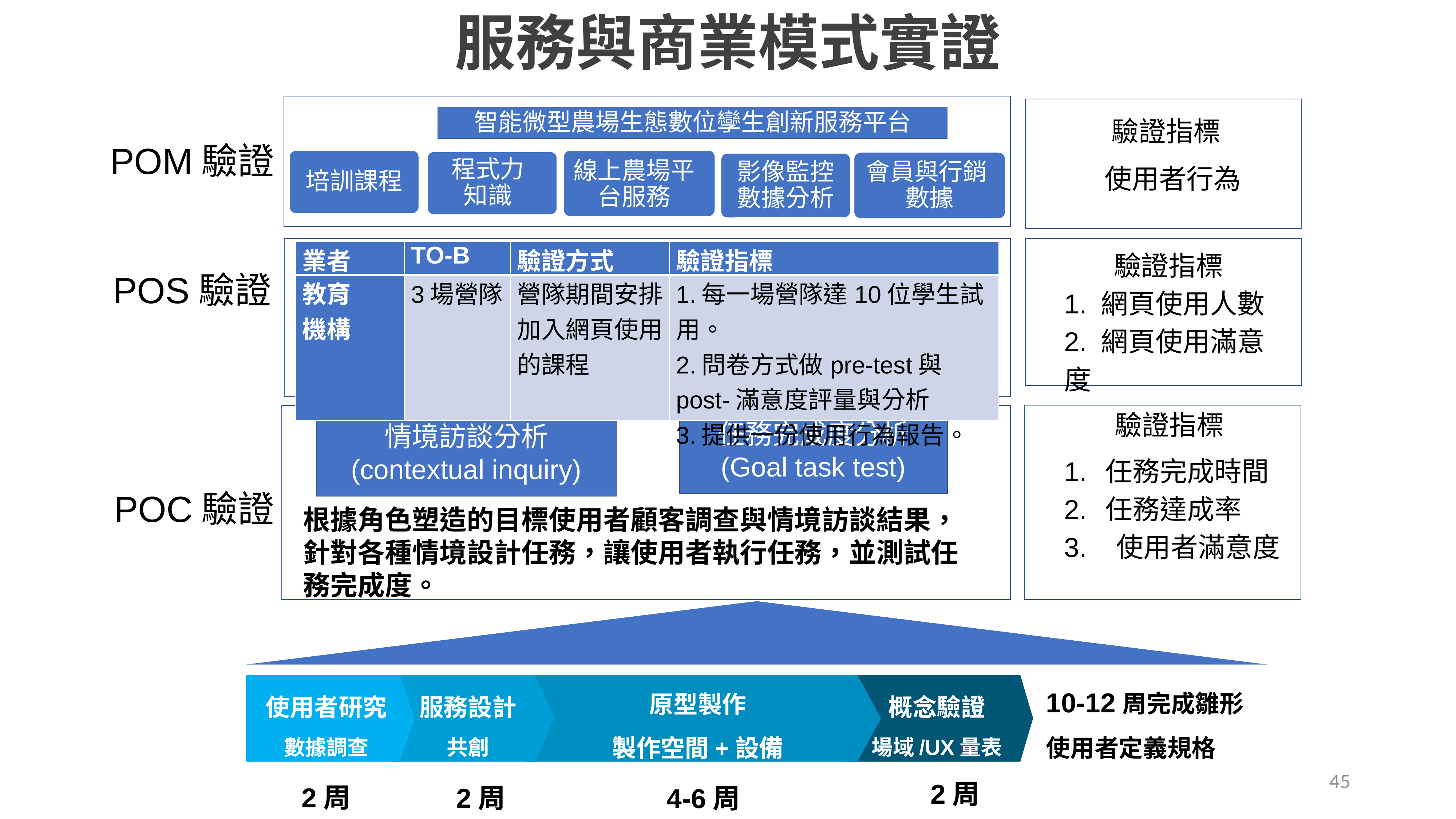

# 服務與商業模式實證

智能微型農場生態數位孿生創新服務平台
驗證指標
POM驗證

線上農場平台服務

培訓課程

程式力
知識

會員與行銷  數據

影像監控數據分析
使用者行為

| 業者 | TO-B | 驗證方式 | 驗證指標 |
| --- | --- | --- | --- |
| 教育 機構 | 3場營隊 | 營隊期間安排 加入網頁使用的課程 | 1.每一場營隊達10位學生試用。 2.問卷方式做pre-test與post-滿意度評量與分析 3.提供一份使用行為報告。 |
驗證指標
POS驗證
1. 網頁使用人數
2. 網頁使用滿意度
任務完成度分析
(Goal task test)

驗證指標

情境訪談分析
(contextual inquiry)
任務完成時間
任務達成率
3.   使用者滿意度
POC驗證
根據角色塑造的目標使用者顧客調查與情境訪談結果，針對各種情境設計任務，讓使用者執行任務，並測試任務完成度。

10-12周完成雛形
使用者定義規格
原型製作
製作空間+設備
概念驗證
場域/UX量表
服務設計
共創
使用者研究
數據調查
45
2周
4-6周
2周
2周